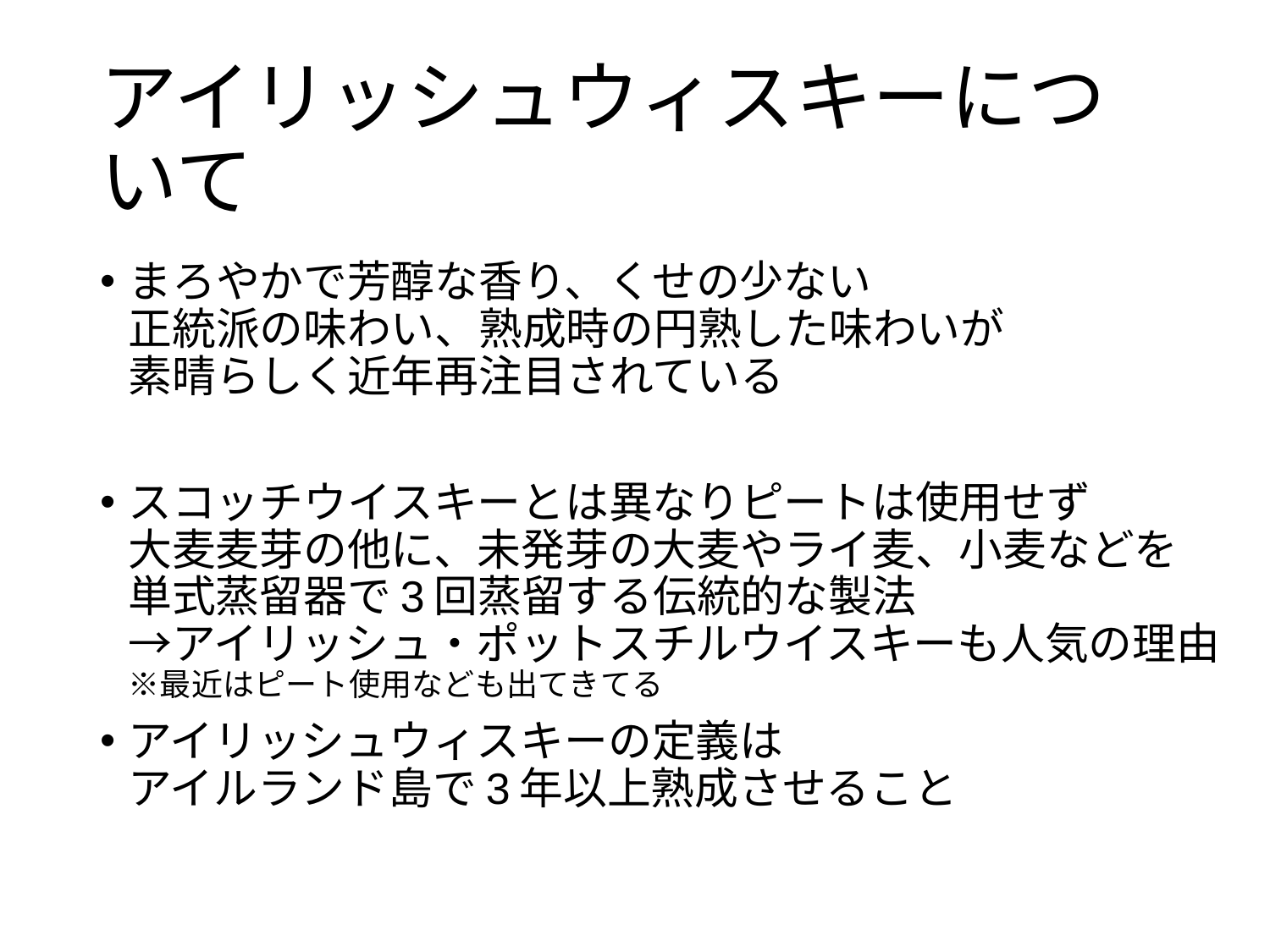

# アイリッシュウィスキーについて
まろやかで芳醇な香り、くせの少ない
正統派の味わい、熟成時の円熟した味わいが
素晴らしく近年再注目されている

スコッチウイスキーとは異なりピートは使用せず
大麦麦芽の他に、未発芽の大麦やライ麦、小麦などを単式蒸留器で3回蒸留する伝統的な製法
→アイリッシュ・ポットスチルウイスキーも人気の理由
※最近はピート使用なども出てきてる
アイリッシュウィスキーの定義は
アイルランド島で3年以上熟成させること